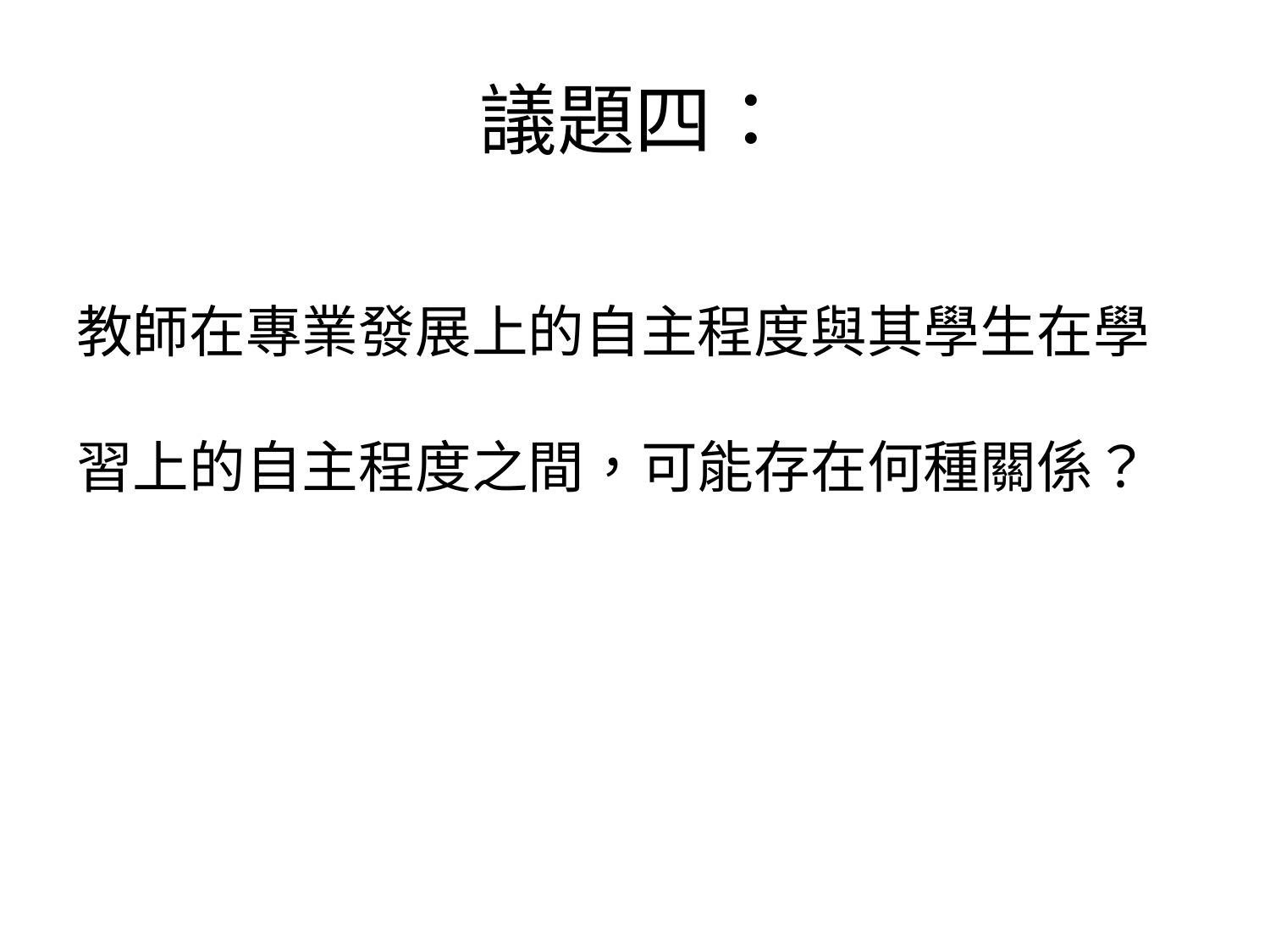

# 議題四：
教師在專業發展上的自主程度與其學生在學習上的自主程度之間，可能存在何種關係？